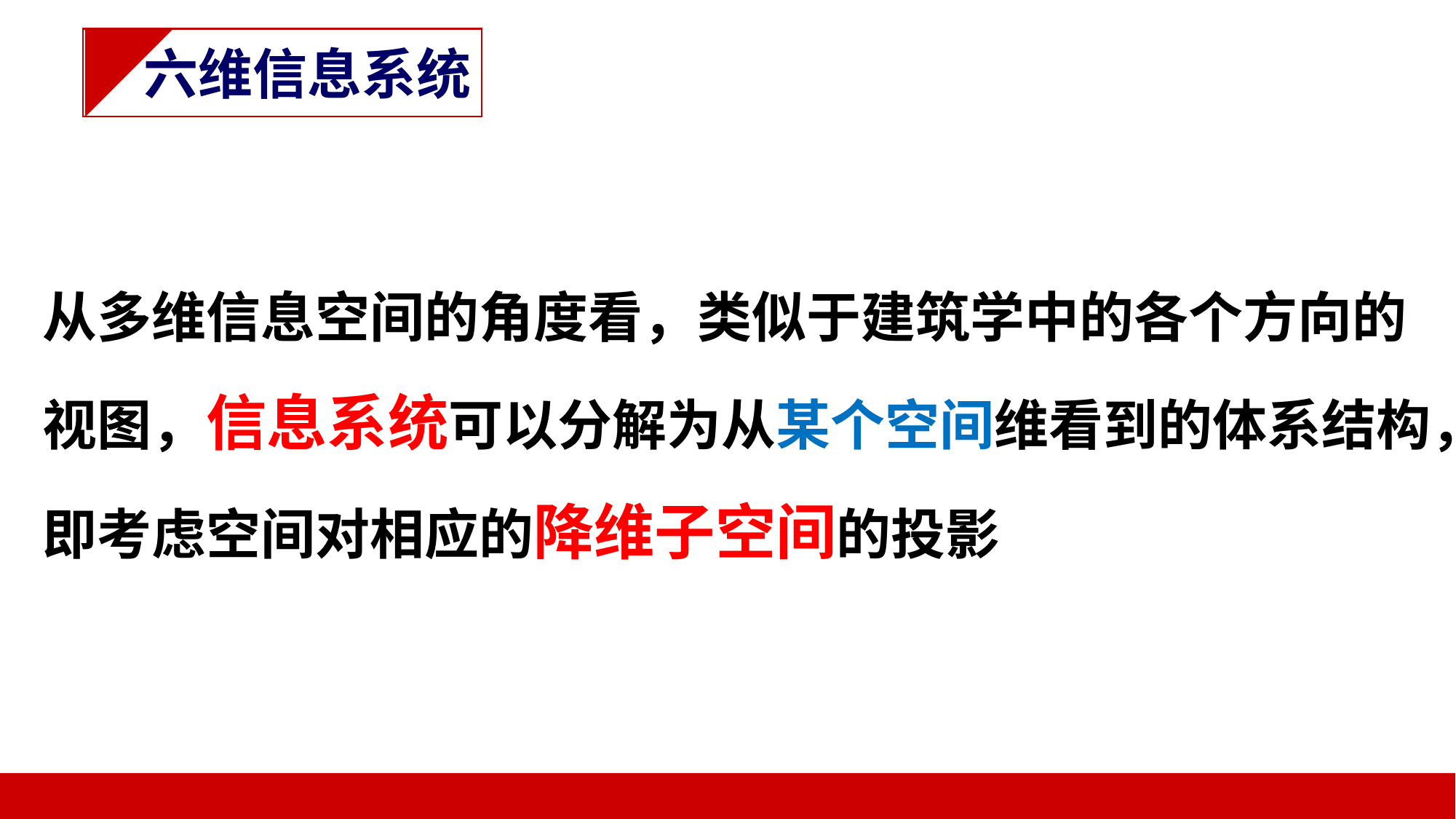

六维信息系统
从多维信息空间的角度看，类似于建筑学中的各个方向的视图，信息系统可以分解为从某个空间维看到的体系结构，即考虑空间对相应的降维子空间的投影